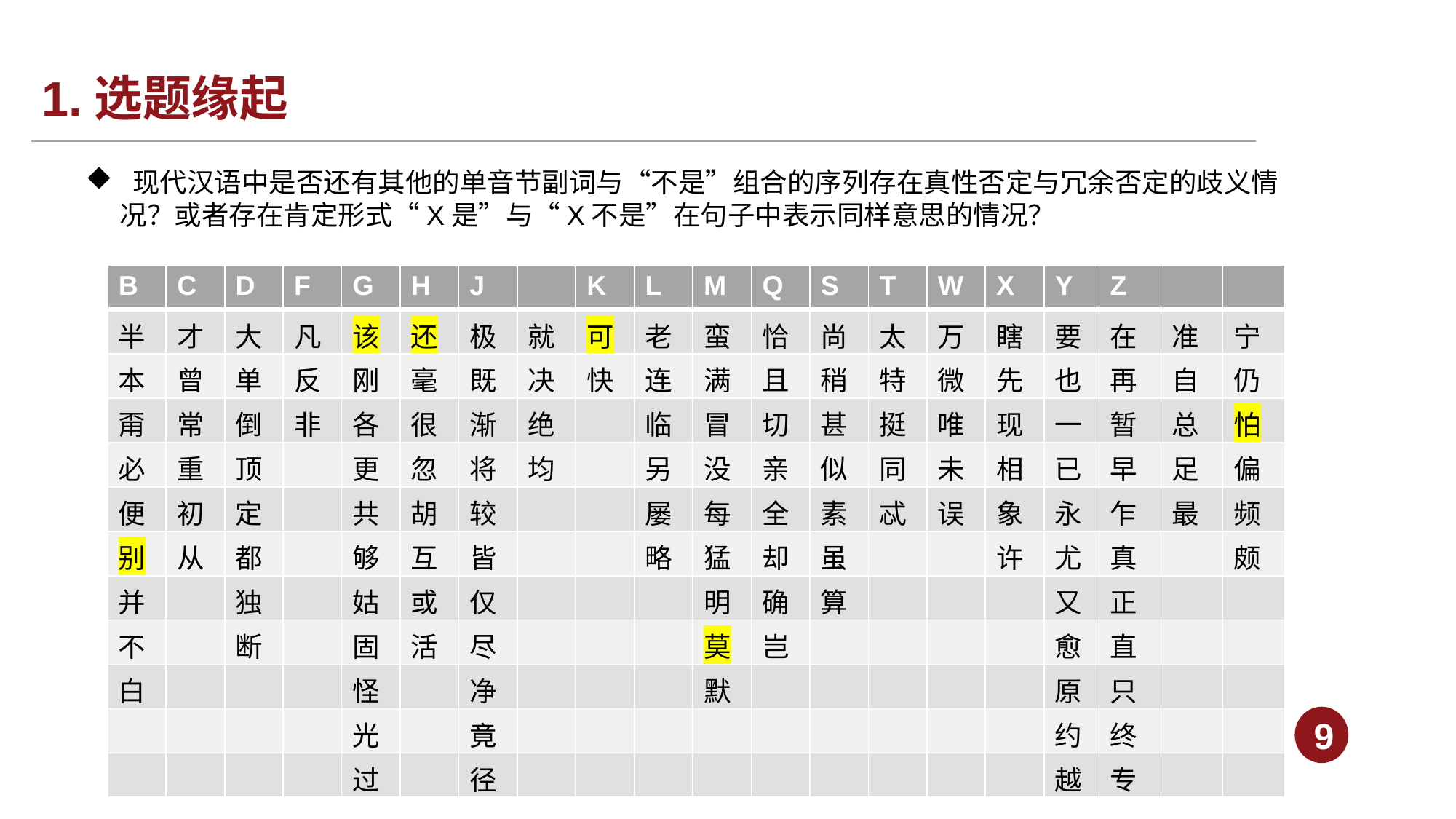

# 1.选题缘起
 现代汉语中是否还有其他的单音节副词与“不是”组合的序列存在真性否定与冗余否定的歧义情况？或者存在肯定形式“X是”与“X不是”在句子中表示同样意思的情况？

| B | C | D | F | G | H | J |  | K | L | M | Q | S | T | W | X | Y | Z |  |  |
| --- | --- | --- | --- | --- | --- | --- | --- | --- | --- | --- | --- | --- | --- | --- | --- | --- | --- | --- | --- |
| 半 | 才 | 大 | 凡 | 该 | 还 | 极 | 就 | 可 | 老 | 蛮 | 恰 | 尚 | 太 | 万 | 瞎 | 要 | 在 | 准 | 宁 |
| 本 | 曾 | 单 | 反 | 刚 | 毫 | 既 | 决 | 快 | 连 | 满 | 且 | 稍 | 特 | 微 | 先 | 也 | 再 | 自 | 仍 |
| 甭 | 常 | 倒 | 非 | 各 | 很 | 渐 | 绝 |  | 临 | 冒 | 切 | 甚 | 挺 | 唯 | 现 | 一 | 暂 | 总 | 怕 |
| 必 | 重 | 顶 |  | 更 | 忽 | 将 | 均 |  | 另 | 没 | 亲 | 似 | 同 | 未 | 相 | 已 | 早 | 足 | 偏 |
| 便 | 初 | 定 |  | 共 | 胡 | 较 |  |  | 屡 | 每 | 全 | 素 | 忒 | 误 | 象 | 永 | 乍 | 最 | 频 |
| 别 | 从 | 都 |  | 够 | 互 | 皆 |  |  | 略 | 猛 | 却 | 虽 |  |  | 许 | 尤 | 真 |  | 颇 |
| 并 |  | 独 |  | 姑 | 或 | 仅 |  |  |  | 明 | 确 | 算 |  |  |  | 又 | 正 |  |  |
| 不 |  | 断 |  | 固 | 活 | 尽 |  |  |  | 莫 | 岂 |  |  |  |  | 愈 | 直 |  |  |
| 白 |  |  |  | 怪 |  | 净 |  |  |  | 默 |  |  |  |  |  | 原 | 只 |  |  |
|  |  |  |  | 光 |  | 竟 |  |  |  |  |  |  |  |  |  | 约 | 终 |  |  |
|  |  |  |  | 过 |  | 径 |  |  |  |  |  |  |  |  |  | 越 | 专 |  |  |
9